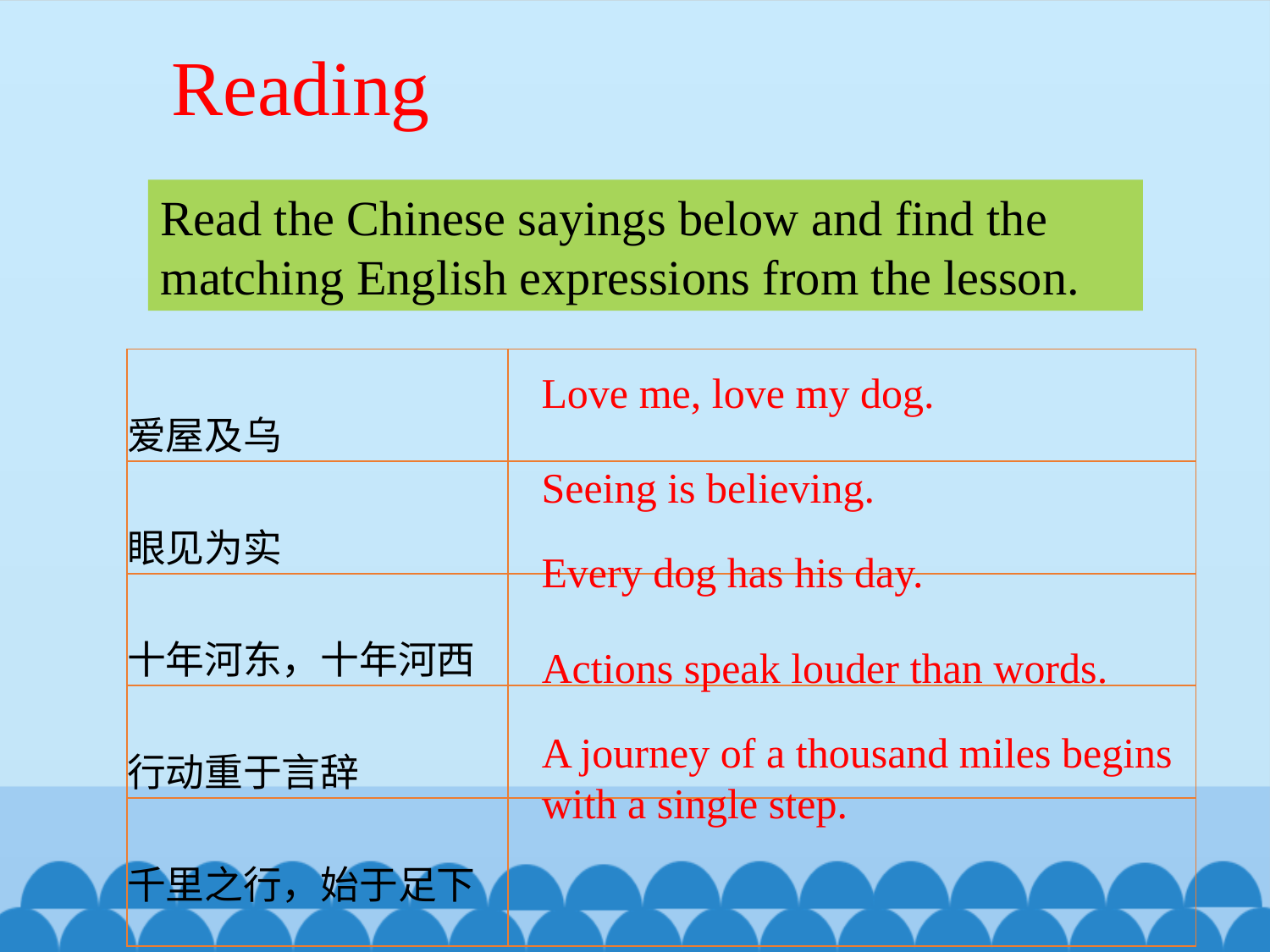

Reading
Read the Chinese sayings below and find the matching English expressions from the lesson.
| 爱屋及乌 |  |
| --- | --- |
| 眼见为实 |  |
| 十年河东，十年河西 |  |
| 行动重于言辞 |  |
| 千里之行，始于足下 |  |
Love me, love my dog.
Seeing is believing.
Every dog has his day.
Actions speak louder than words.
A journey of a thousand miles begins with a single step.